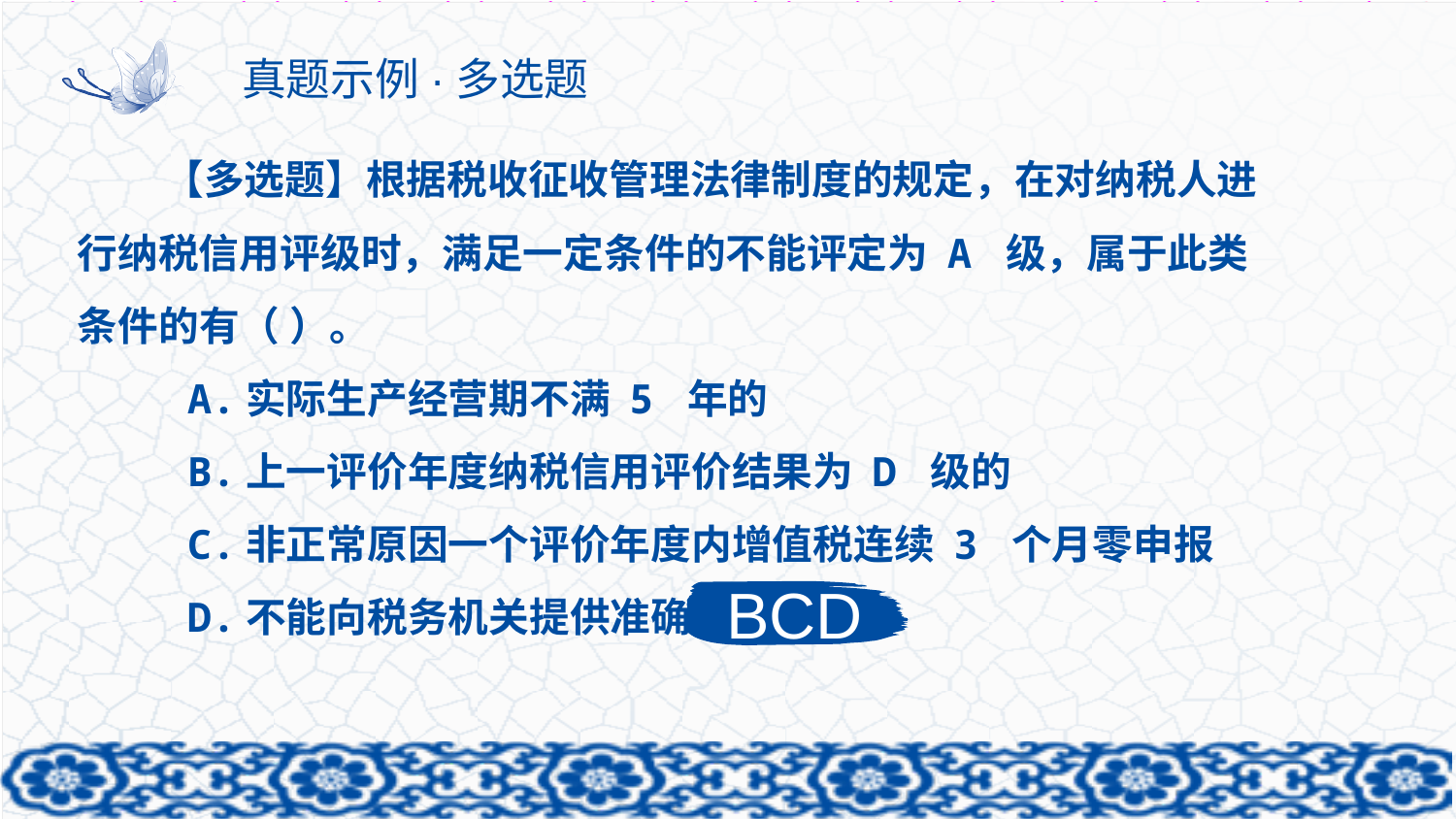

# 真题示例·多选题
【多选题】根据税收征收管理法律制度的规定，在对纳税人进行纳税信用评级时，满足一定条件的不能评定为 A 级，属于此类条件的有（ ）。
 A.实际生产经营期不满 5 年的
 B.上一评价年度纳税信用评价结果为 D 级的
 C.非正常原因一个评价年度内增值税连续 3 个月零申报
 D.不能向税务机关提供准确税务资料的
BCD